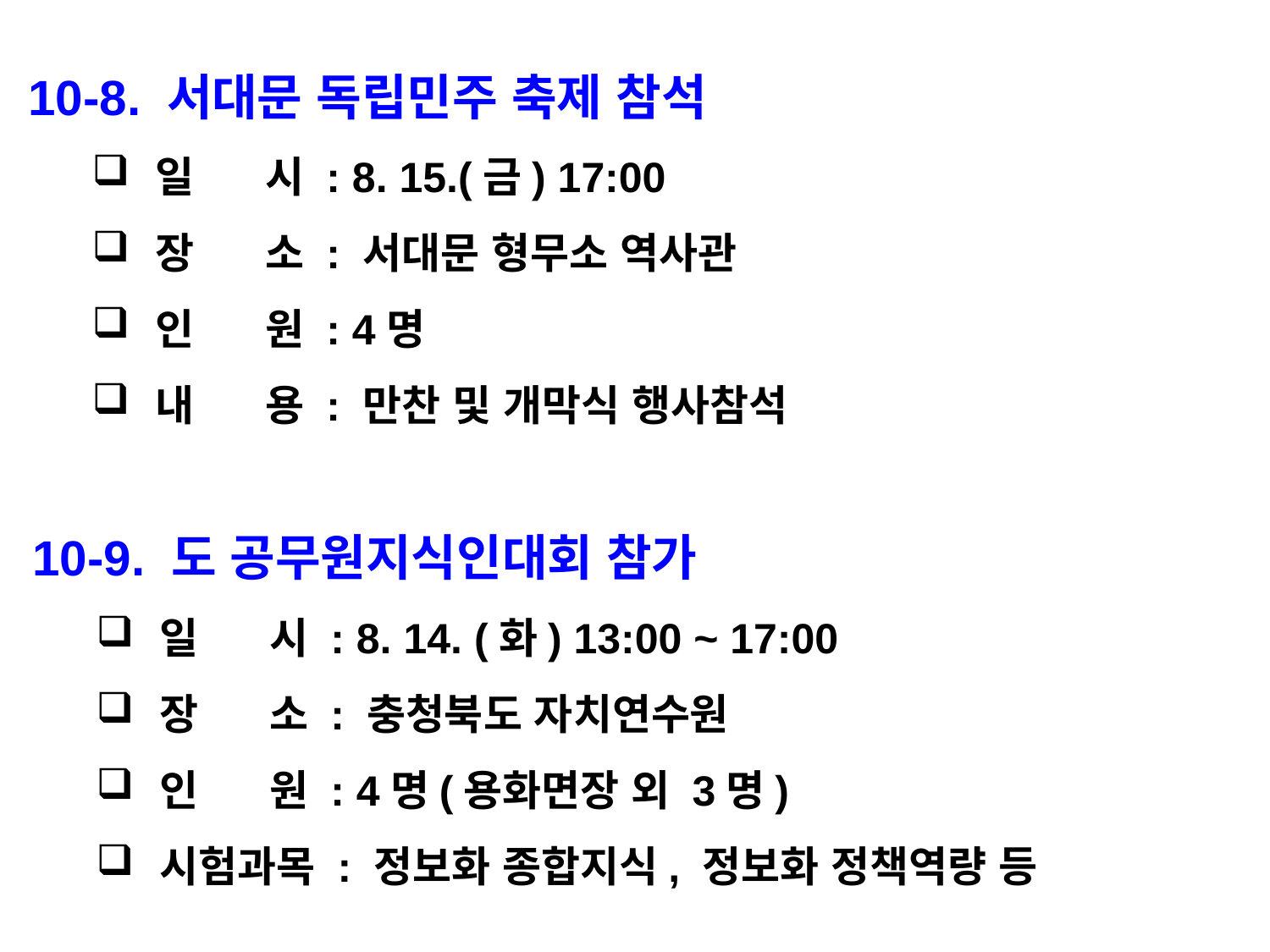

10-8. 서대문 독립민주 축제 참석
일      시 : 8. 15.(금) 17:00
장      소 : 서대문 형무소 역사관
인      원 : 4명
내      용 : 만찬 및 개막식 행사참석
10-9. 도 공무원지식인대회 참가
일      시 : 8. 14. (화) 13:00 ~ 17:00
장      소 : 충청북도 자치연수원
인      원 : 4명(용화면장 외 3명)
시험과목 : 정보화 종합지식, 정보화 정책역량 등